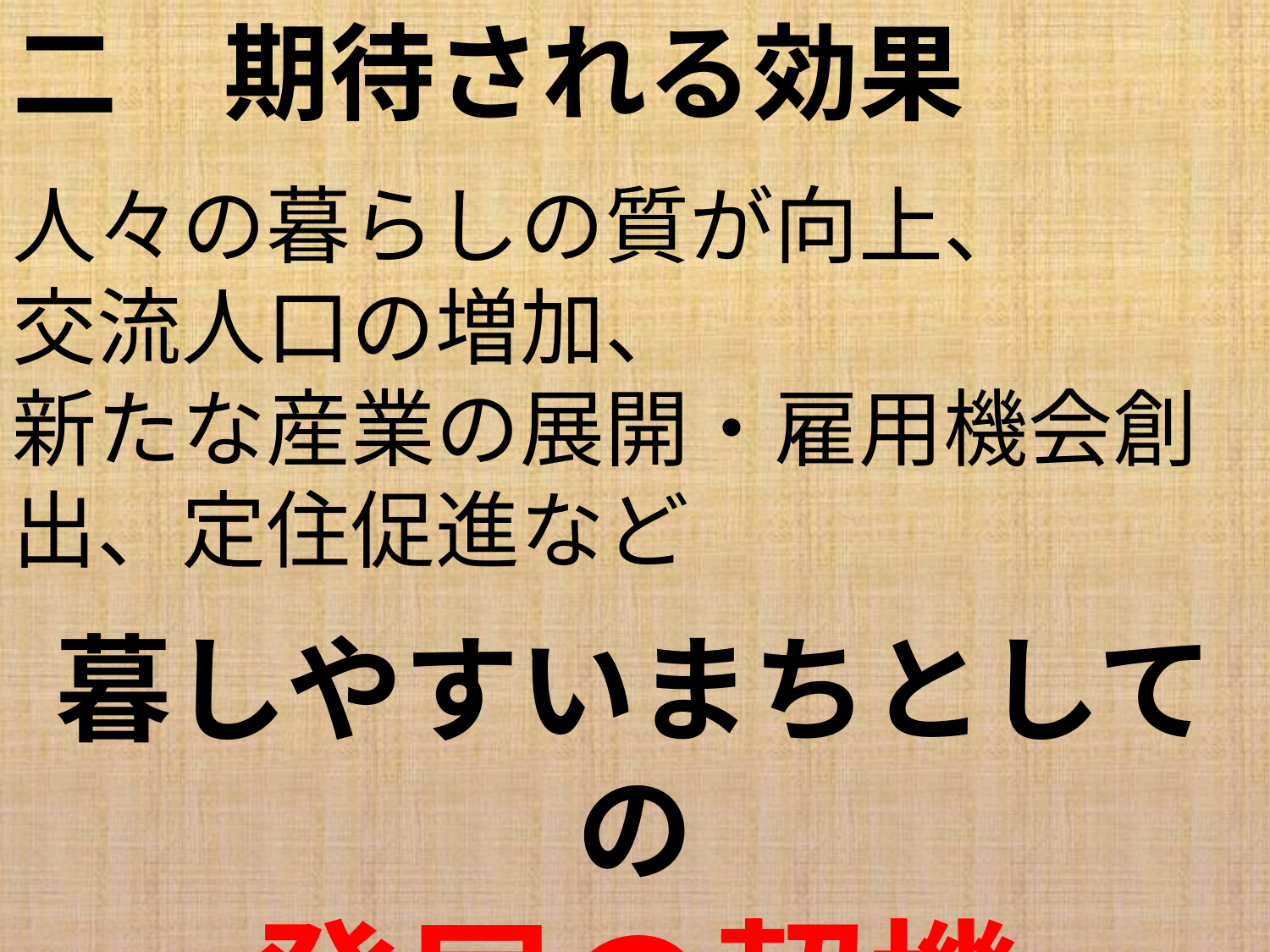

二　期待される効果
人々の暮らしの質が向上、
交流人口の増加、
新たな産業の展開・雇用機会創出、定住促進など
暮しやすいまちとしての
発展の契機